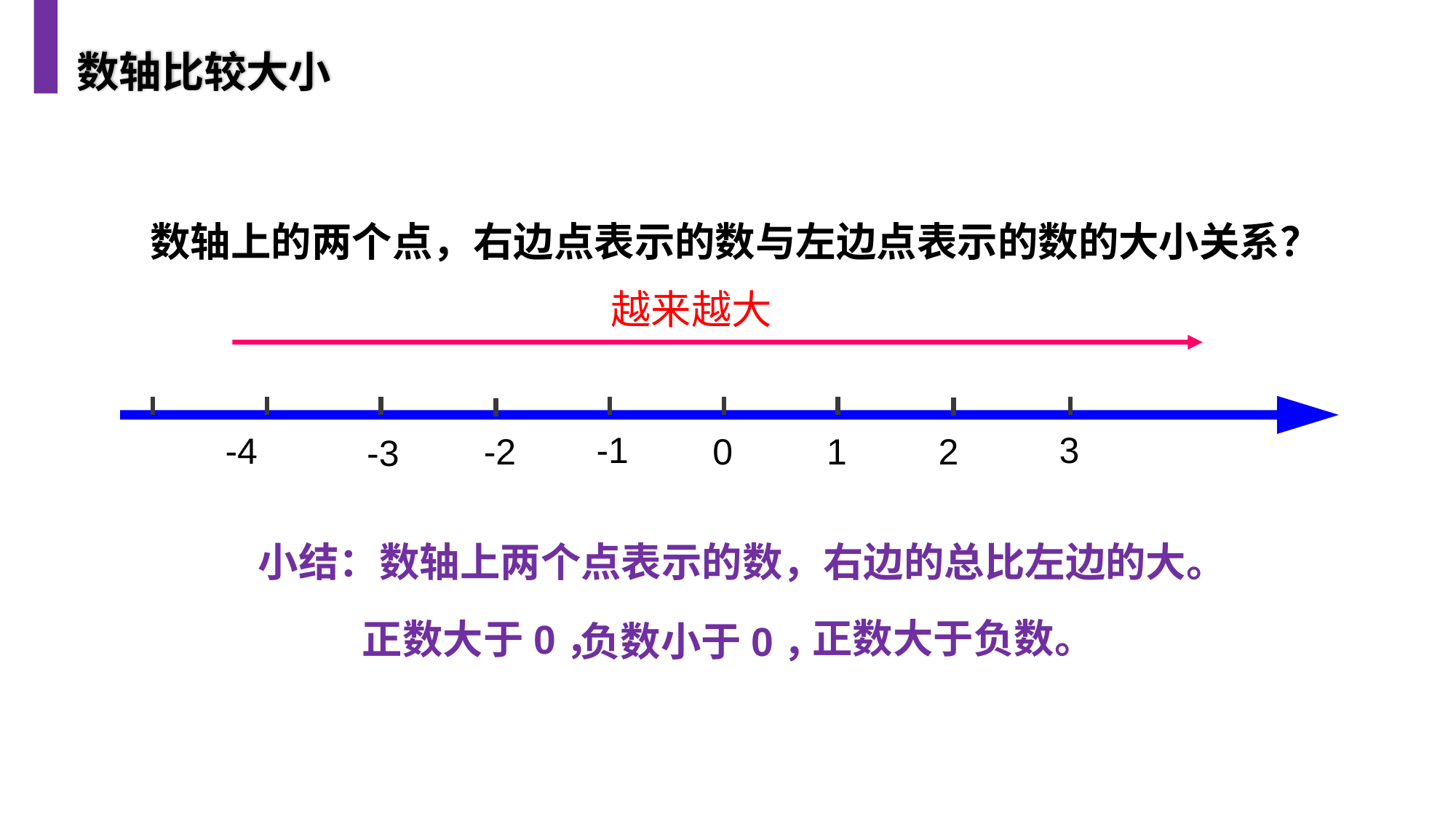

数轴比较大小
 数轴上的两个点，右边点表示的数与左边点表示的数的大小关系？
越来越大

-1
3
-4
-2
0
1
2
-3
 小结：数轴上两个点表示的数，右边的总比左边的大。
正数大于负数。
正数大于0，
负数小于0，